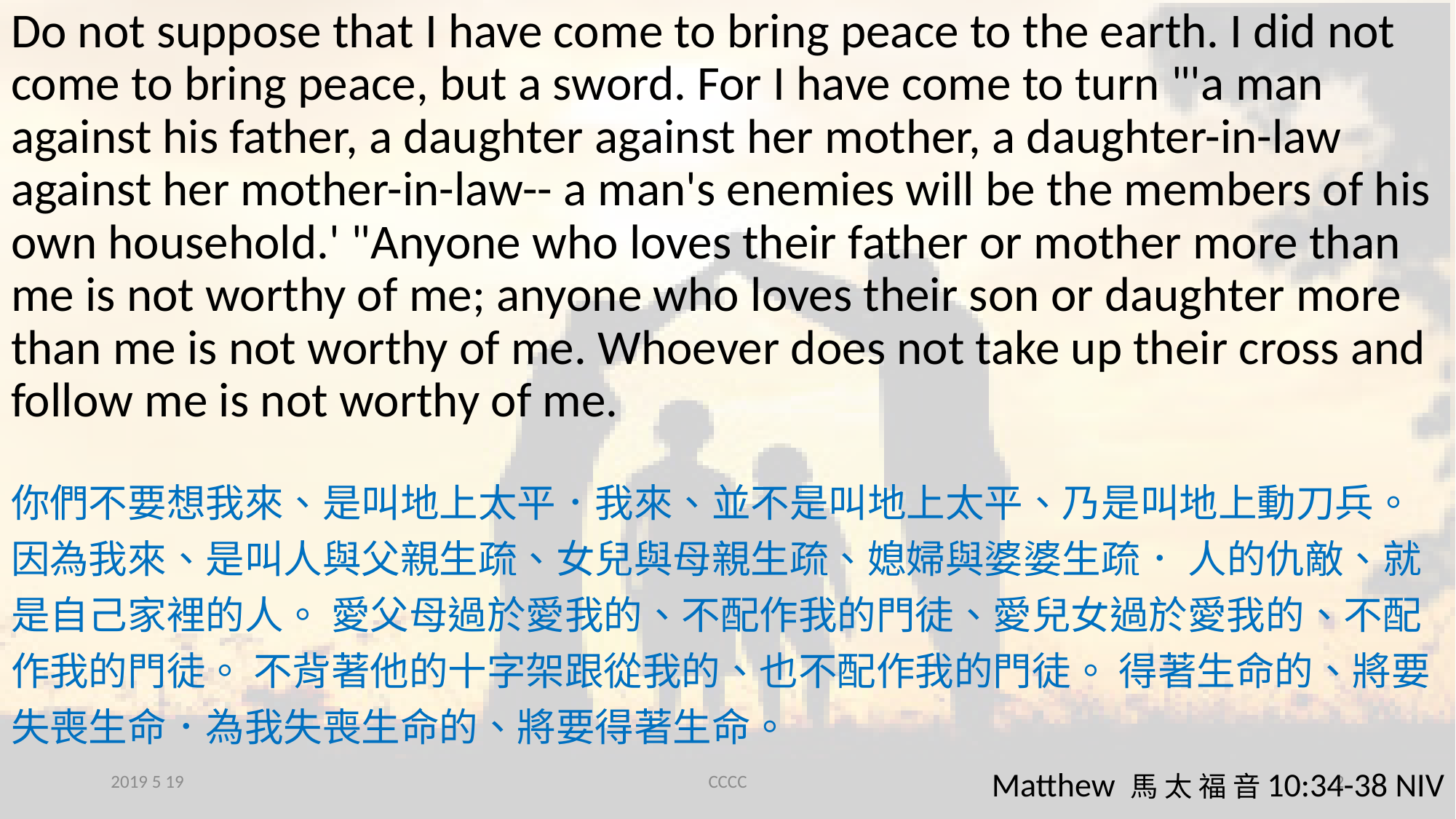

Do not suppose that I have come to bring peace to the earth. I did not come to bring peace, but a sword. For I have come to turn "'a man against his father, a daughter against her mother, a daughter-in-law against her mother-in-law-- a man's enemies will be the members of his own household.' "Anyone who loves their father or mother more than me is not worthy of me; anyone who loves their son or daughter more than me is not worthy of me. Whoever does not take up their cross and follow me is not worthy of me.

你們不要想我來、是叫地上太平．我來、並不是叫地上太平、乃是叫地上動刀兵。 因為我來、是叫人與父親生疏、女兒與母親生疏、媳婦與婆婆生疏． 人的仇敵、就是自己家裡的人。 愛父母過於愛我的、不配作我的門徒、愛兒女過於愛我的、不配作我的門徒。 不背著他的十字架跟從我的、也不配作我的門徒。 得著生命的、將要失喪生命．為我失喪生命的、將要得著生命。
 Matthew 馬 太 福 音10:34-38 NIV
2019 5 19
CCCC
2